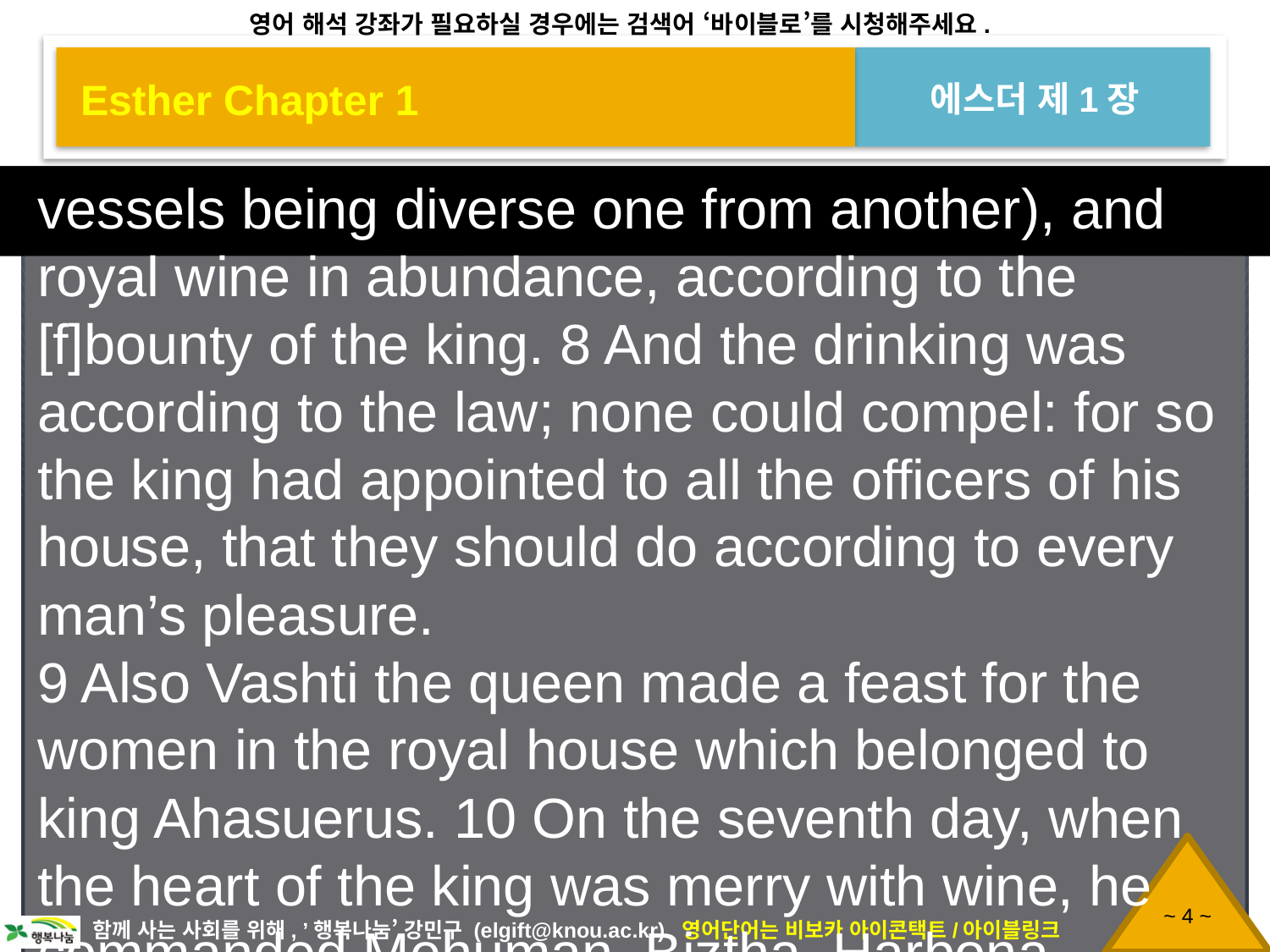

Esther Chapter 1
에스더 제1장
vessels being diverse one from another), and royal wine in abundance, according to the [f]bounty of the king. 8 And the drinking was according to the law; none could compel: for so the king had appointed to all the officers of his house, that they should do according to every man’s pleasure.
9 Also Vashti the queen made a feast for the women in the royal house which belonged to king Ahasuerus. 10 On the seventh day, when the heart of the king was merry with wine, he commanded Mehuman, Biztha, Harbona, Bigtha, and Abagtha,